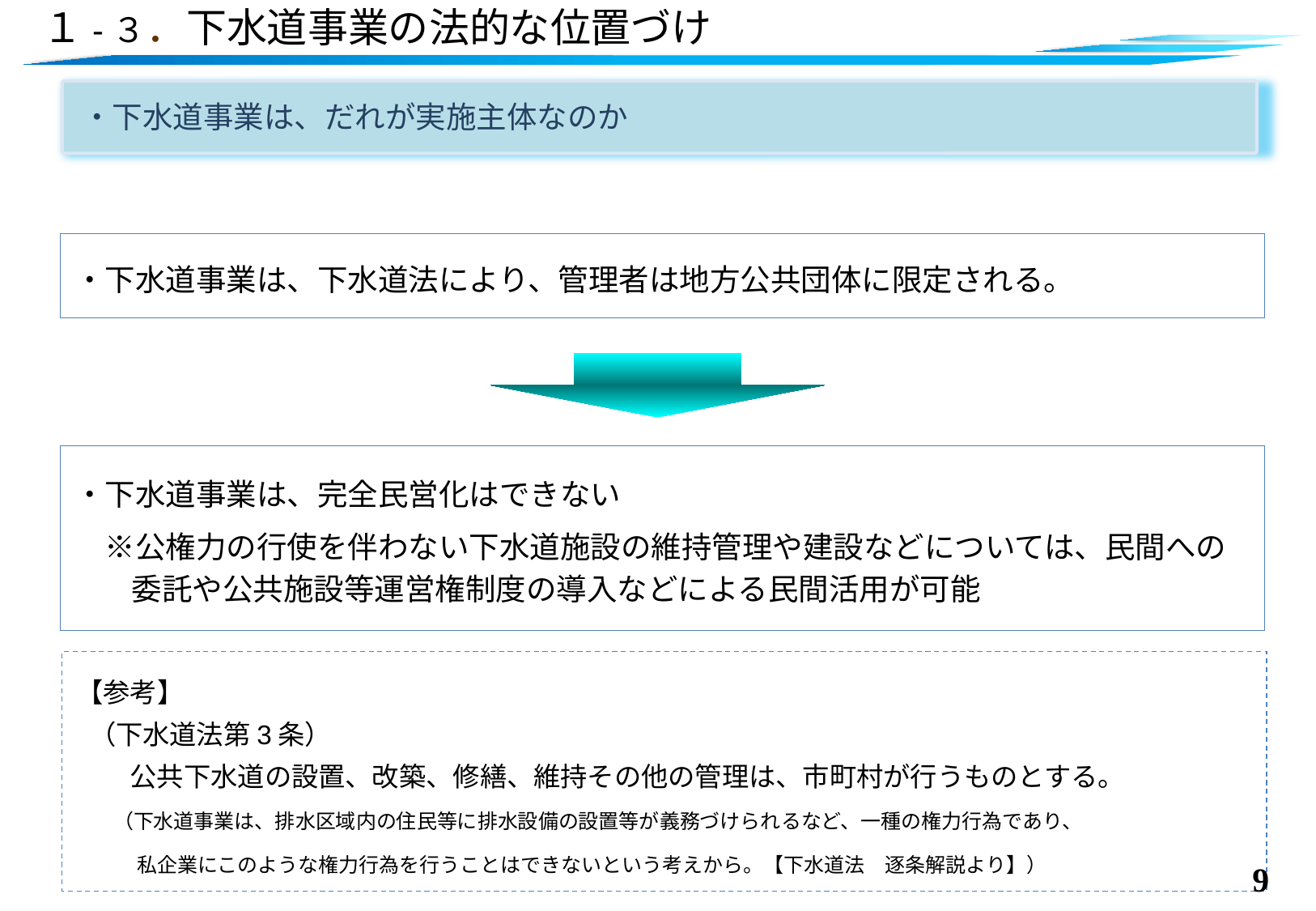

# １-３．下水道事業の法的な位置づけ
・下水道事業は、だれが実施主体なのか
・下水道事業は、下水道法により、管理者は地方公共団体に限定される。

・下水道事業は、完全民営化はできない
　※公権力の行使を伴わない下水道施設の維持管理や建設などについては、民間への委託や公共施設等運営権制度の導入などによる民間活用が可能
【参考】
 （下水道法第3条）
　　公共下水道の設置、改築、修繕、維持その他の管理は、市町村が行うものとする。
     （下水道事業は、排水区域内の住民等に排水設備の設置等が義務づけられるなど、一種の権力行為であり、
　　　私企業にこのような権力行為を行うことはできないという考えから。【下水道法　逐条解説より】）
9